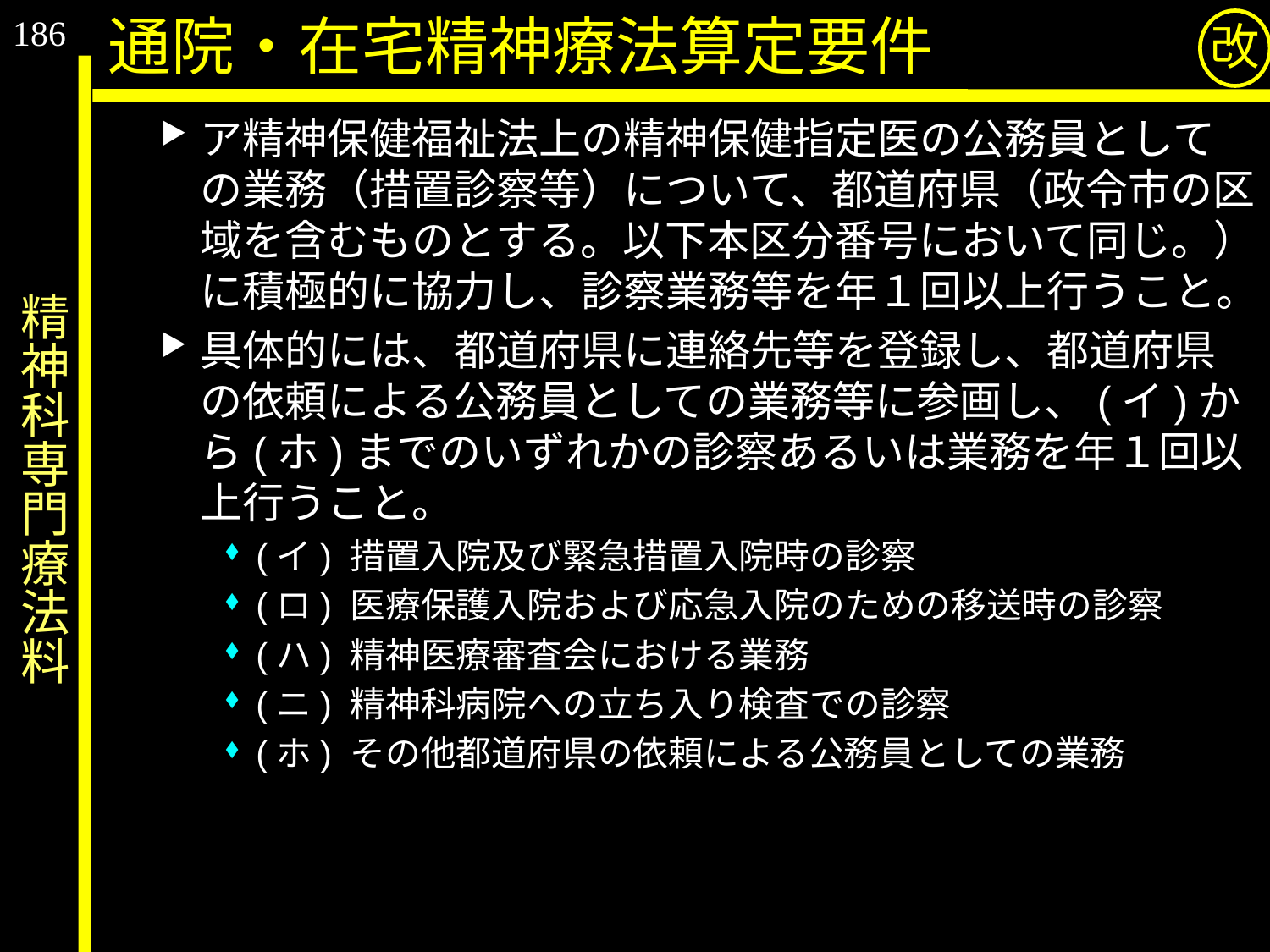

186
通院・在宅精神療法算定要件
改

ア精神保健福祉法上の精神保健指定医の公務員としての業務（措置診察等）について、都道府県（政令市の区域を含むものとする。以下本区分番号において同じ。）に積極的に協力し、診察業務等を年１回以上行うこと。
具体的には、都道府県に連絡先等を登録し、都道府県の依頼による公務員としての業務等に参画し、(イ)から(ホ)までのいずれかの診察あるいは業務を年１回以上行うこと。
(イ) 措置入院及び緊急措置入院時の診察
(ロ) 医療保護入院および応急入院のための移送時の診察
(ハ) 精神医療審査会における業務
(ニ) 精神科病院への立ち入り検査での診察
(ホ) その他都道府県の依頼による公務員としての業務
# 精神科専門療法料